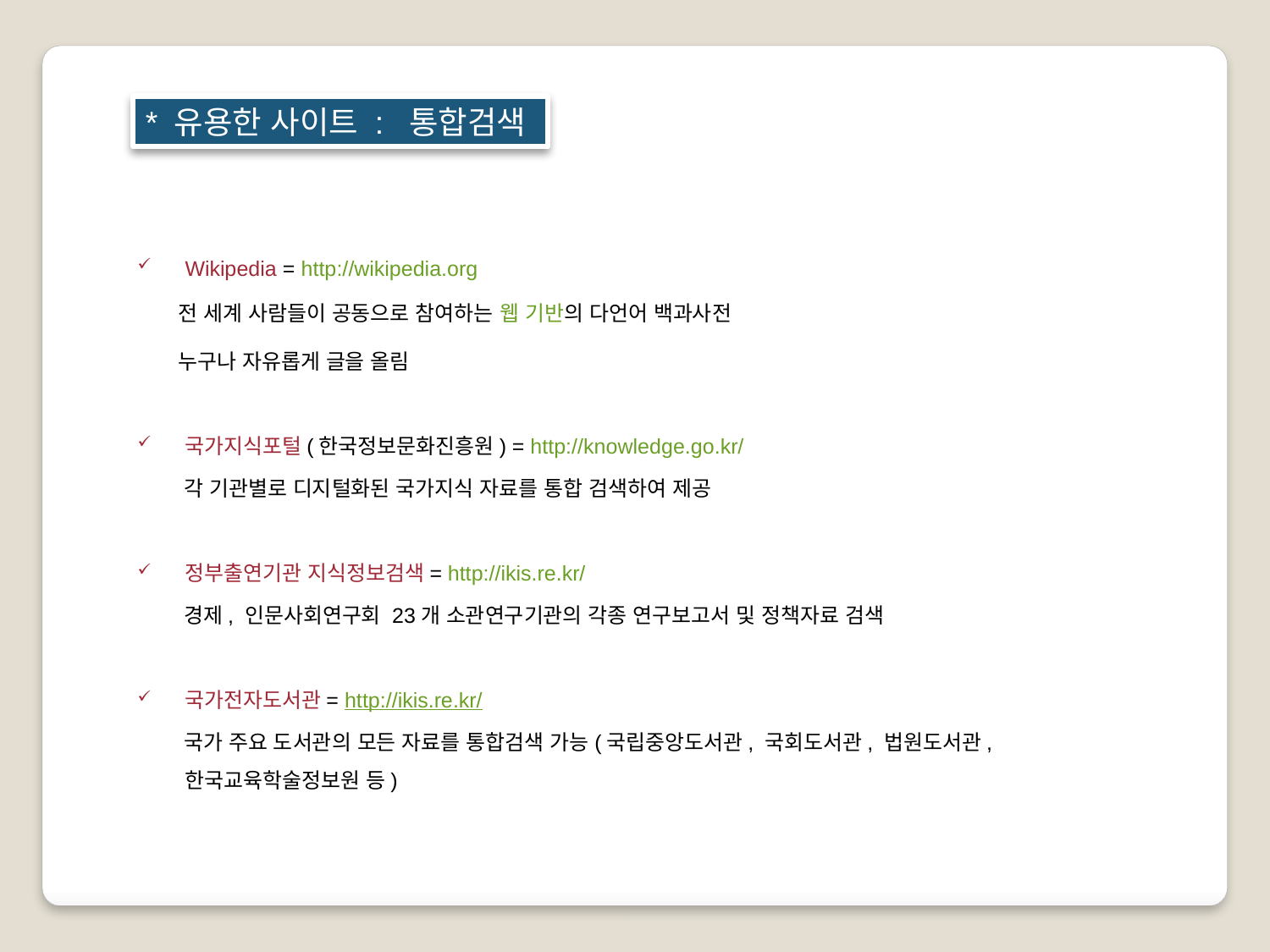

* 유용한 사이트 :  통합검색
Wikipedia = http://wikipedia.org
      전 세계 사람들이 공동으로 참여하는 웹 기반의 다언어 백과사전
      누구나 자유롭게 글을 올림

국가지식포털(한국정보문화진흥원) = http://knowledge.go.kr/
       각 기관별로 디지털화된 국가지식 자료를 통합 검색하여 제공

정부출연기관 지식정보검색= http://ikis.re.kr/
       경제, 인문사회연구회 23개 소관연구기관의 각종 연구보고서 및 정책자료 검색

국가전자도서관= http://ikis.re.kr/
       국가 주요 도서관의 모든 자료를 통합검색 가능(국립중앙도서관, 국회도서관, 법원도서관,  한국교육학술정보원 등)